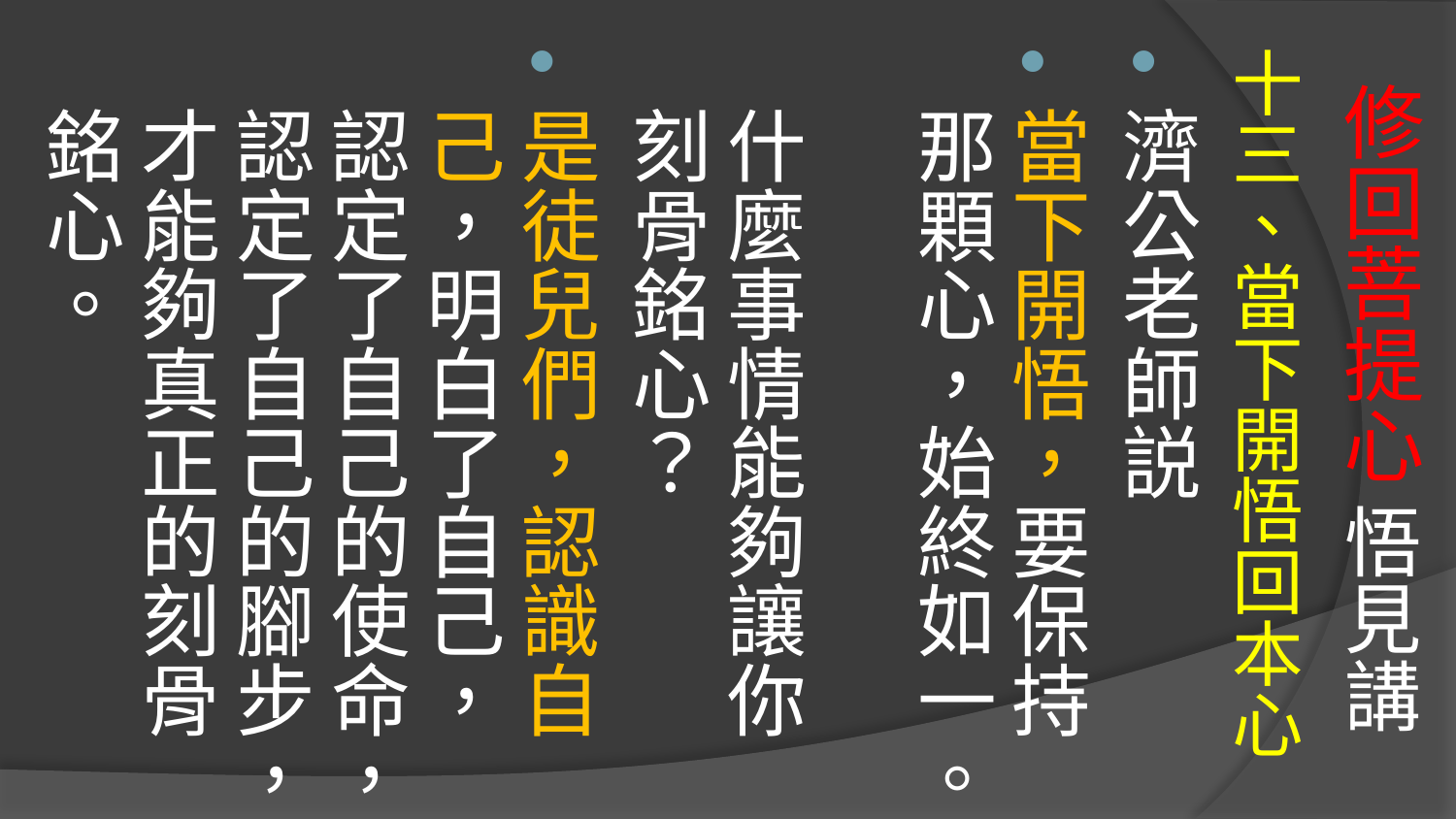

# 修回菩提心 悟見講
十三、當下開悟回本心
濟公老師説
當下開悟，要保持那顆心，始終如一。
什麼事情能夠讓你刻骨銘心？
是徒兒們，認識自己，明白了自己，認定了自己的使命，認定了自己的腳步，才能夠真正的刻骨銘心。